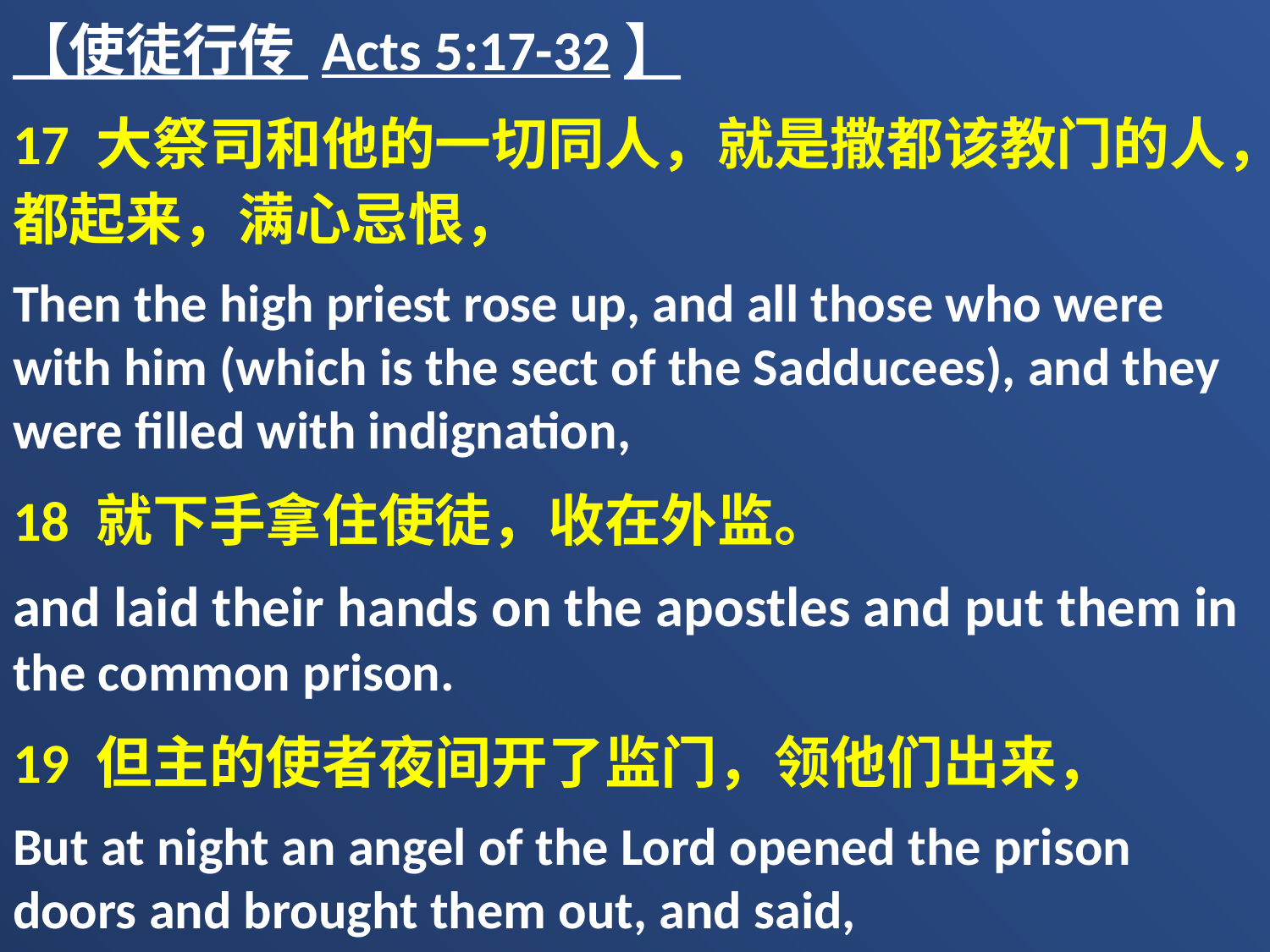

【使徒行传 Acts 5:17-32】
17 大祭司和他的一切同人，就是撒都该教门的人，都起来，满心忌恨，
Then the high priest rose up, and all those who were with him (which is the sect of the Sadducees), and they were filled with indignation,
18 就下手拿住使徒，收在外监。
and laid their hands on the apostles and put them in the common prison.
19 但主的使者夜间开了监门，领他们出来，
But at night an angel of the Lord opened the prison doors and brought them out, and said,